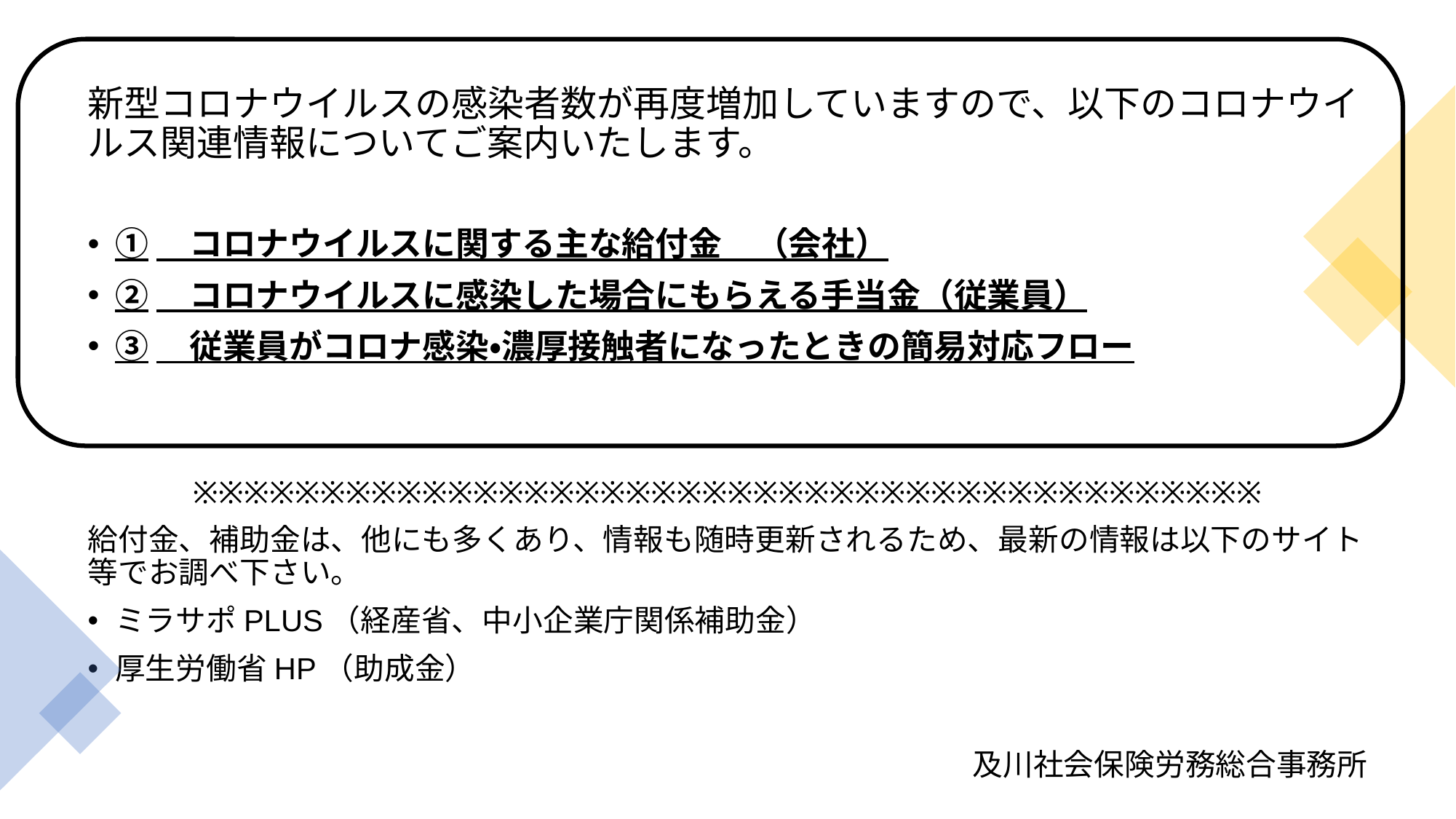

新型コロナウイルスの感染者数が再度増加していますので、以下のコロナウイルス関連情報についてご案内いたします。

①　コロナウイルスに関する主な給付金　（会社）
②　コロナウイルスに感染した場合にもらえる手当金（従業員）
③　従業員がコロナ感染・濃厚接触者になったときの簡易対応フロー

※※※※※※※※※※※※※※※※※※※※※※※※※※※※※※※※※※※※※※※※※※
給付金、補助金は、他にも多くあり、情報も随時更新されるため、最新の情報は以下のサイト等でお調べ下さい。
ミラサポPLUS（経産省、中小企業庁関係補助金）
厚生労働省HP（助成金）

及川社会保険労務総合事務所